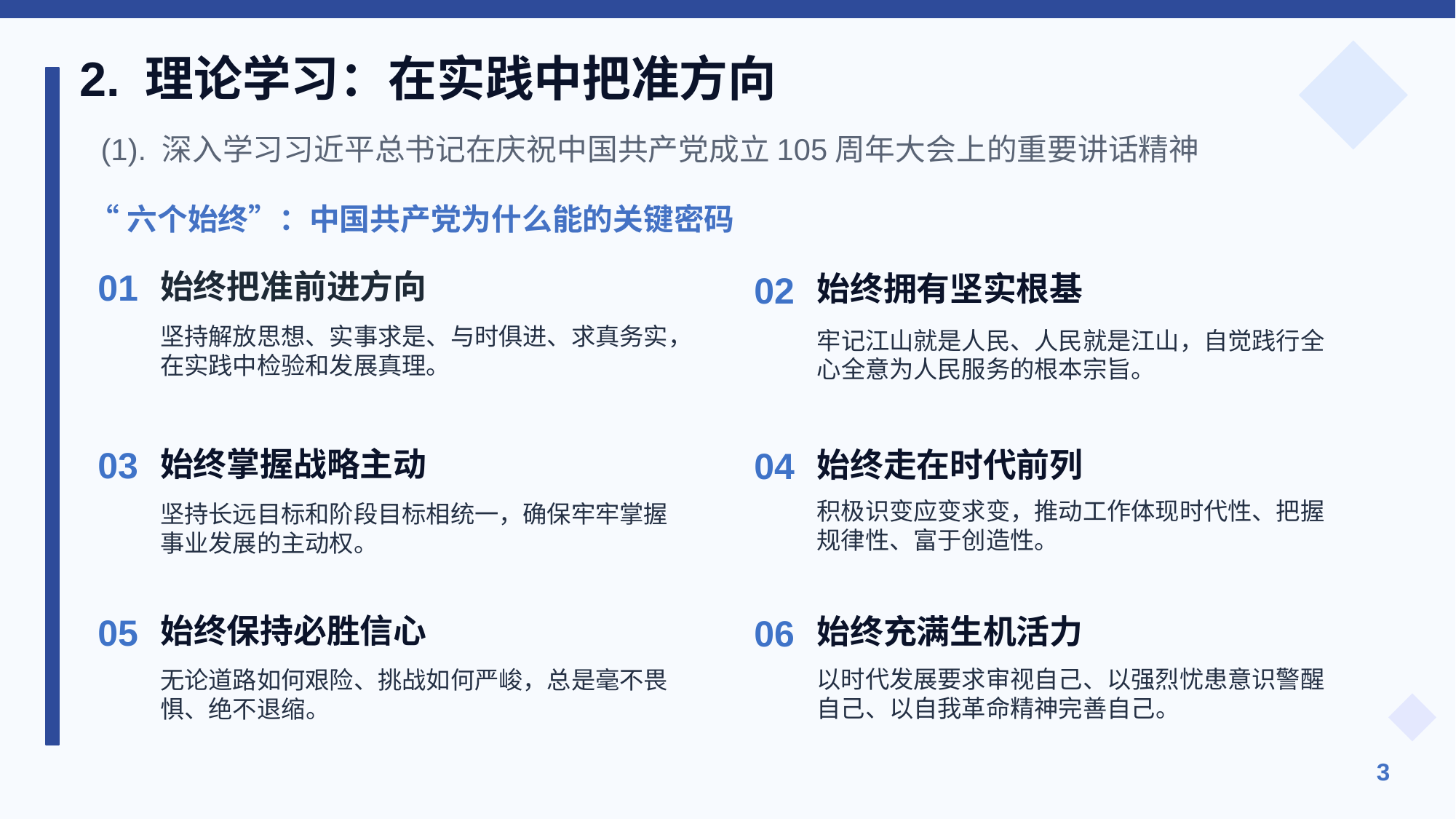

2. 理论学习：在实践中把准方向

(1). 深入学习习近平总书记在庆祝中国共产党成立105周年大会上的重要讲话精神
“六个始终”：中国共产党为什么能的关键密码
始终把准前进方向
01
始终拥有坚实根基
02

坚持解放思想、实事求是、与时俱进、求真务实，在实践中检验和发展真理。
牢记江山就是人民、人民就是江山，自觉践行全心全意为人民服务的根本宗旨。
始终掌握战略主动
始终走在时代前列
03
04
积极识变应变求变，推动工作体现时代性、把握规律性、富于创造性。
坚持长远目标和阶段目标相统一，确保牢牢掌握事业发展的主动权。
始终保持必胜信心
始终充满生机活力
05
06
以时代发展要求审视自己、以强烈忧患意识警醒自己、以自我革命精神完善自己。
无论道路如何艰险、挑战如何严峻，总是毫不畏惧、绝不退缩。

3